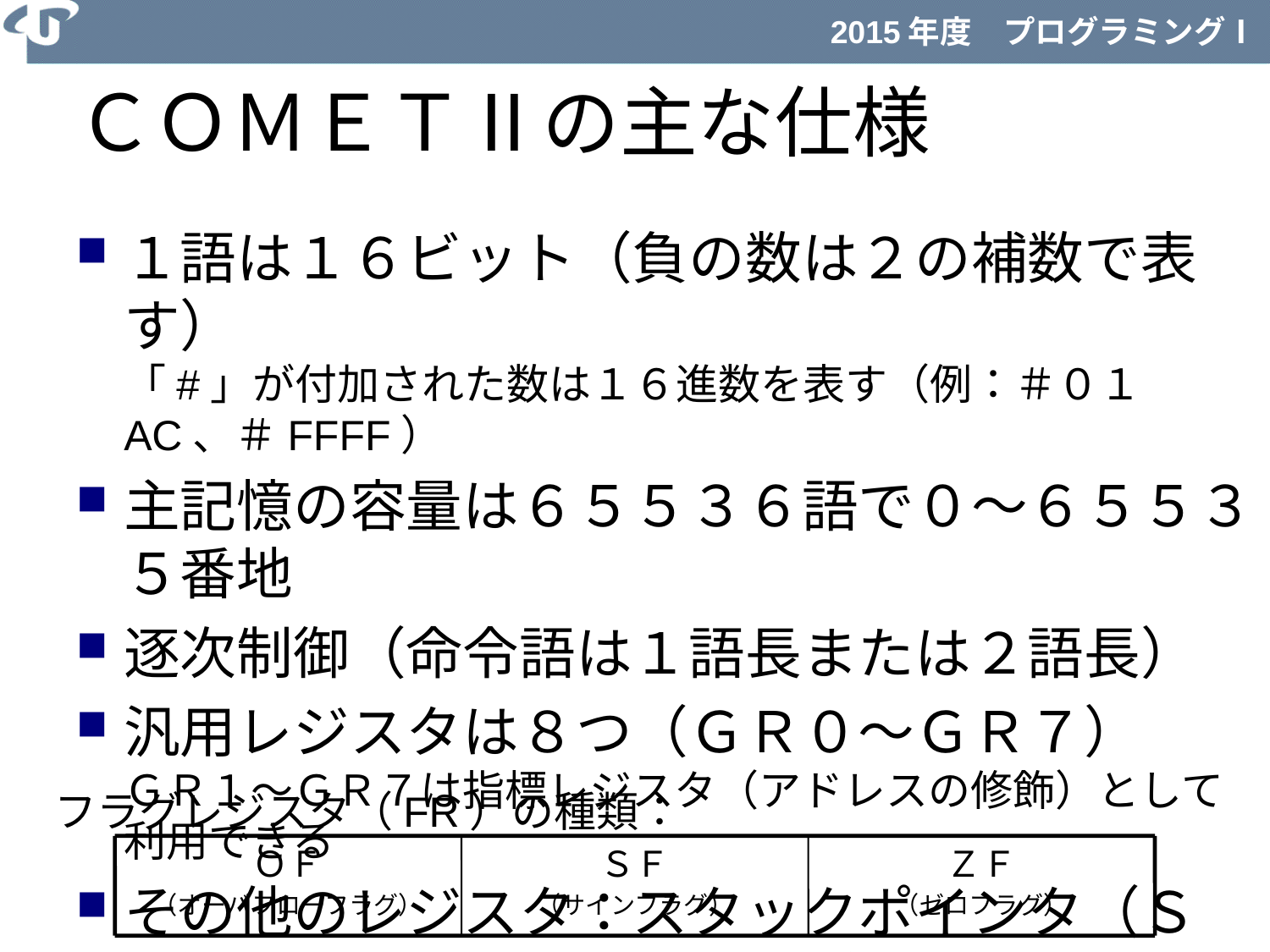

ＣＯＭＥＴⅡの主な仕様
１語は１６ビット（負の数は２の補数で表す）
「#」が付加された数は１６進数を表す（例：＃０１AC、＃FFFF）
主記憶の容量は６５５３６語で０～６５５３５番地
逐次制御（命令語は１語長または２語長）
汎用レジスタは８つ（ＧＲ０～ＧＲ７）
ＧＲ１～ＧＲ７は指標レジスタ（アドレスの修飾）として利用できる
その他のレジスタ：スタックポインタ（ＳＰ）、プログラムレジスタ（ＰＲ）、フラグレジスタ（FR）
フラグレジスタ（FR）の種類：
ＯＦ
（オーバフローフラグ）

ＳＦ
（サインフラグ）

ＺＦ
（ゼロフラグ）